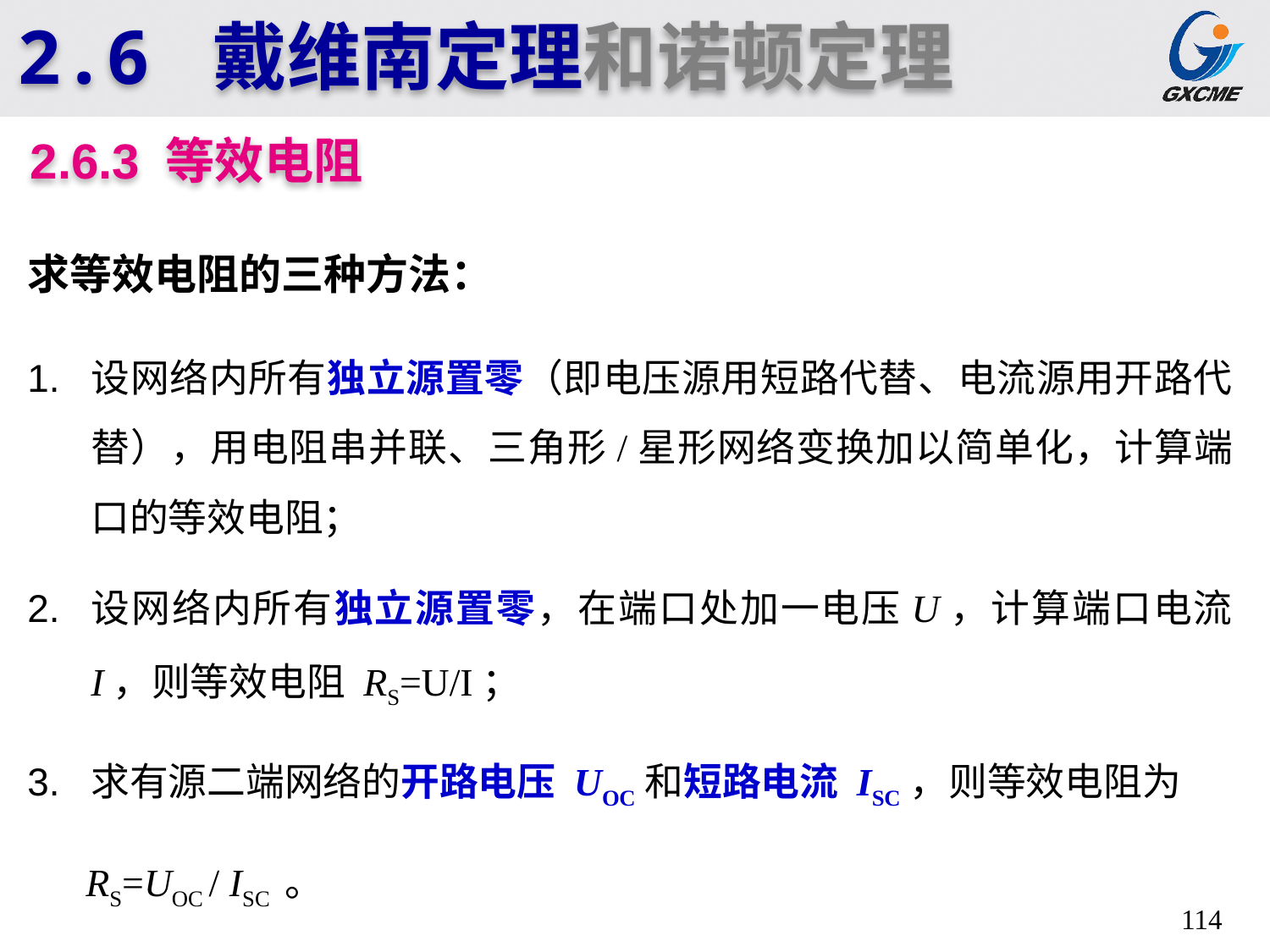

2.6 戴维南定理和诺顿定理
2.6.3 等效电阻
求等效电阻的三种方法：
设网络内所有独立源置零（即电压源用短路代替、电流源用开路代替），用电阻串并联、三角形/星形网络变换加以简单化，计算端口的等效电阻；
设网络内所有独立源置零，在端口处加一电压U，计算端口电流 I，则等效电阻 RS=U/I；
求有源二端网络的开路电压 UOC和短路电流 ISC，则等效电阻为
      RS=UOC / ISC 。
114